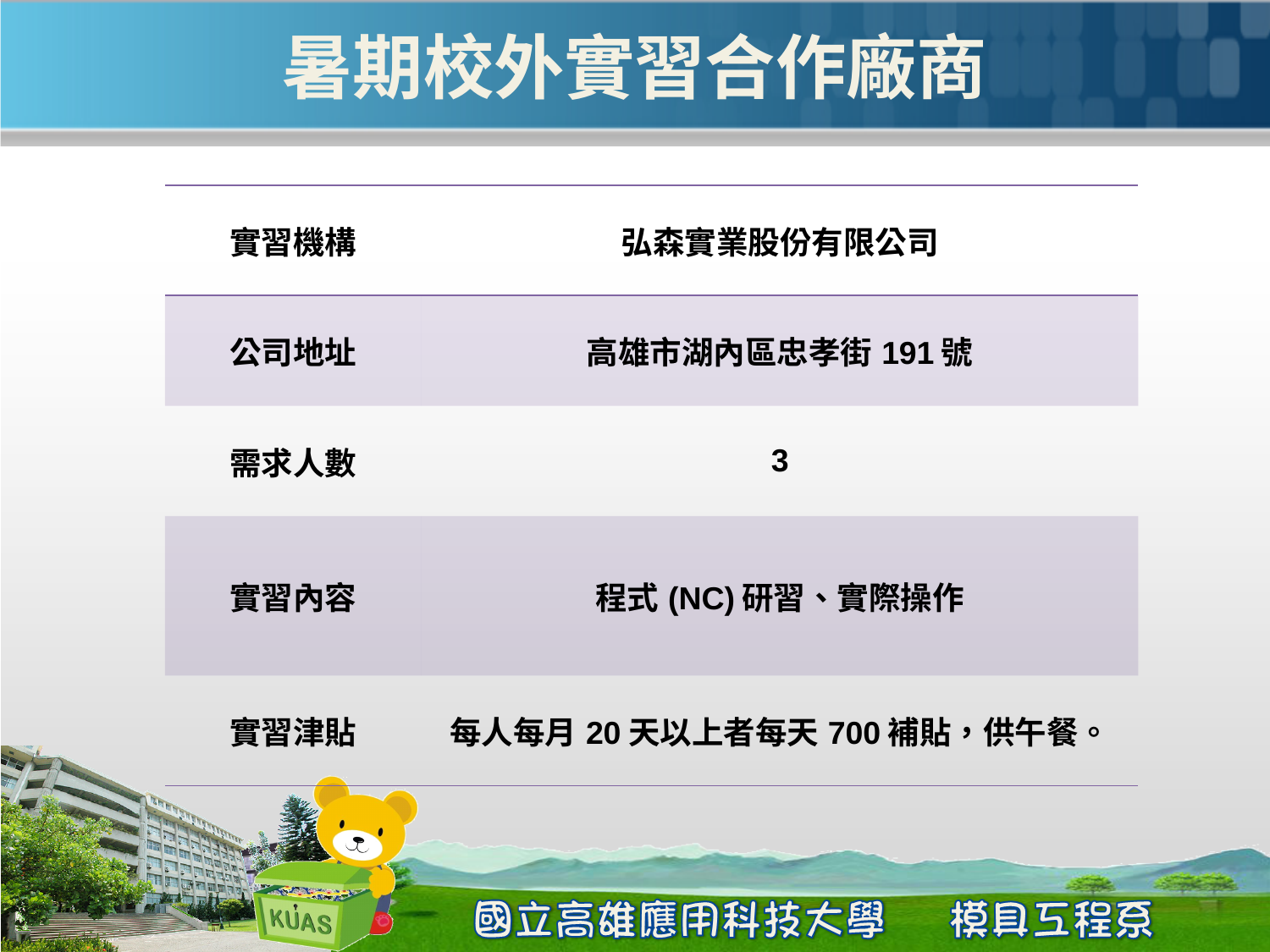

# 暑期校外實習合作廠商
| 實習機構 | 弘森實業股份有限公司 |
| --- | --- |
| 公司地址 | 高雄市湖內區忠孝街191號 |
| 需求人數 | 3 |
| 實習內容 | 程式(NC)研習、實際操作 |
| 實習津貼 | 每人每月20天以上者每天700補貼，供午餐。 |